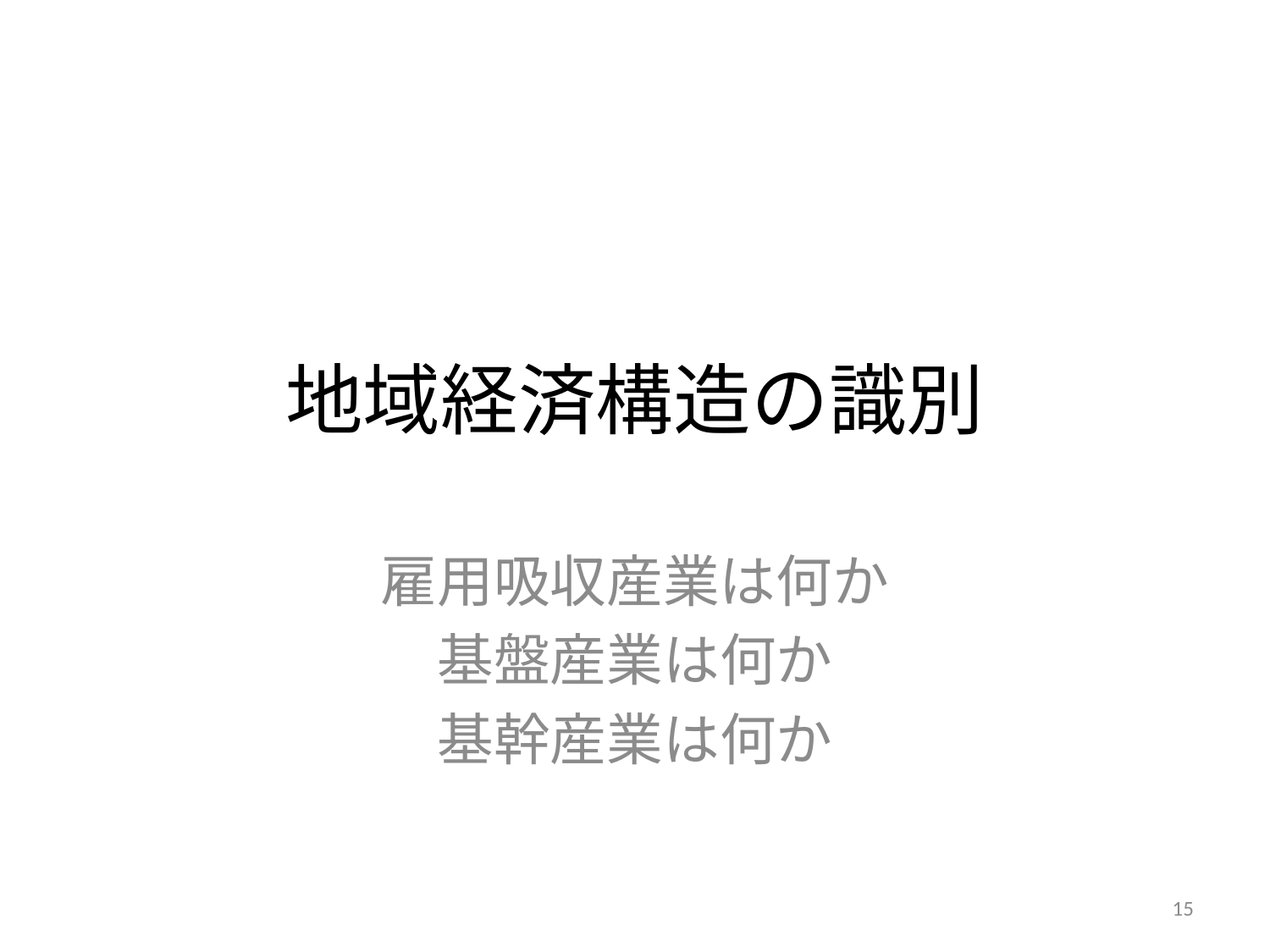

# 地域経済構造の識別
雇用吸収産業は何か
基盤産業は何か
基幹産業は何か
15